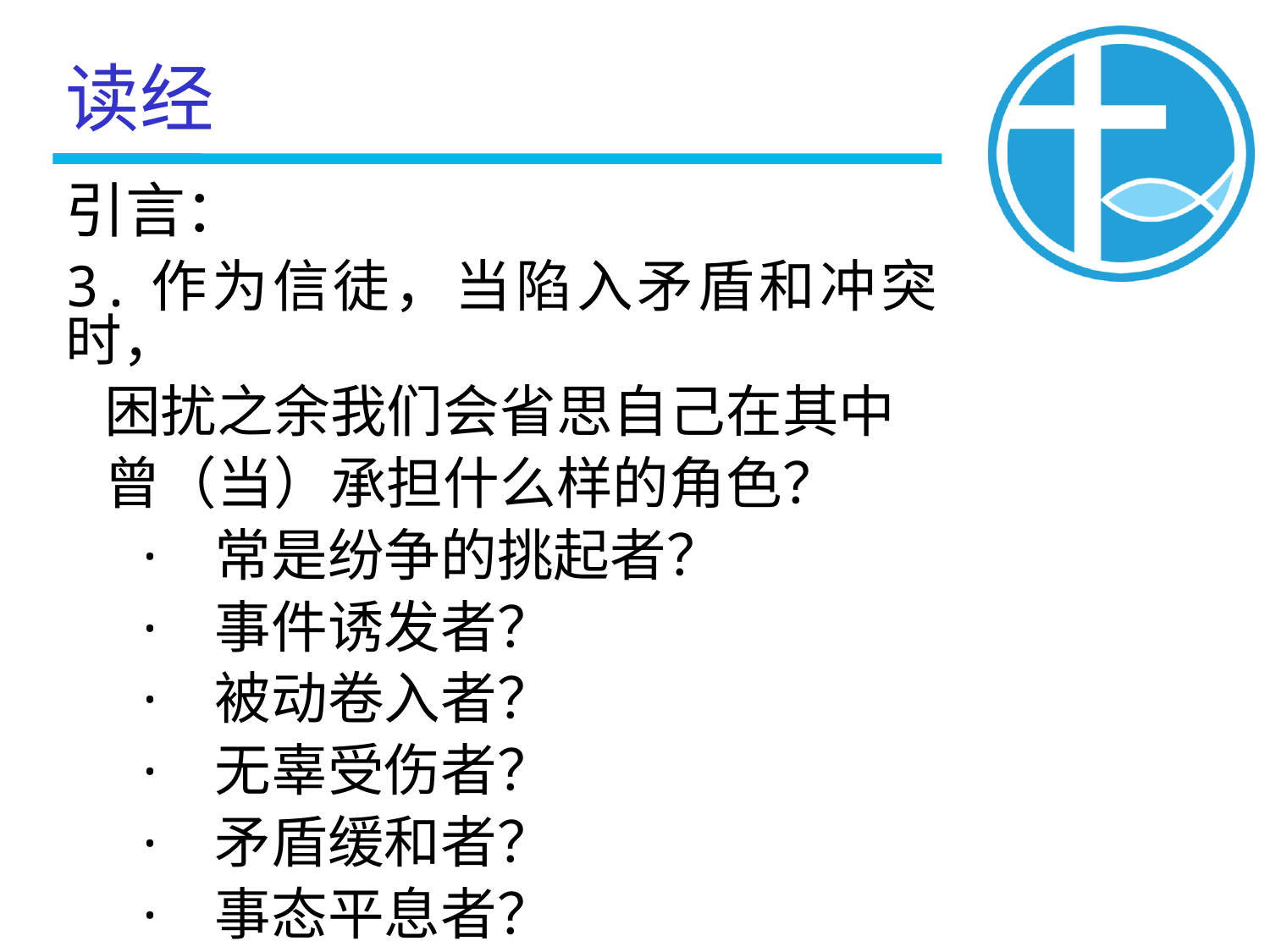

读经
引言：
3.作为信徒，当陷入矛盾和冲突时，
  困扰之余我们会省思自己在其中
  曾（当）承担什么样的角色？
  · 常是纷争的挑起者？
  · 事件诱发者？
  · 被动卷入者？
  · 无辜受伤者？
  · 矛盾缓和者？
  · 事态平息者？